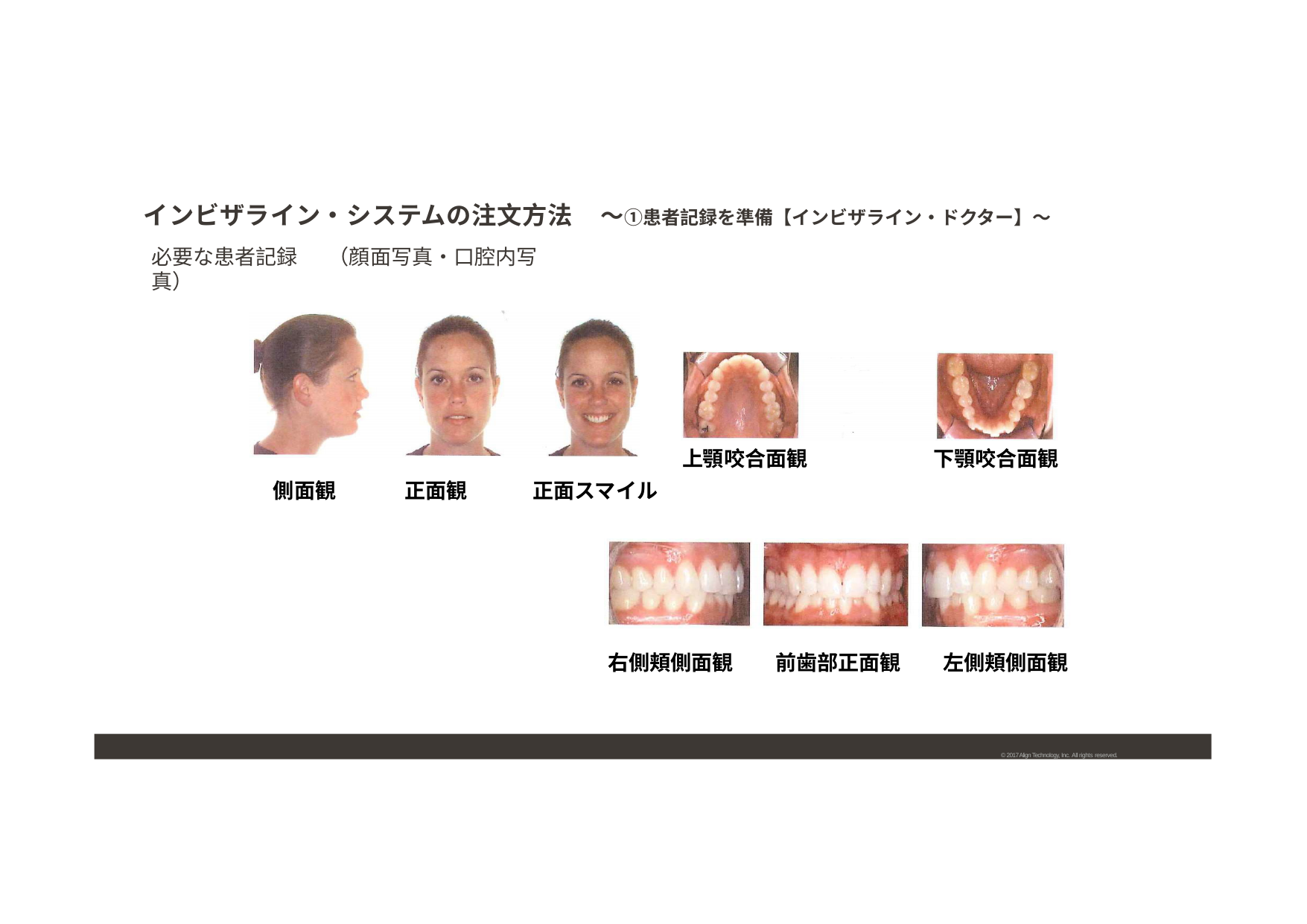

インビザライン・システムの注文方法

必要な患者記録	（顔面写真・口腔内写真）
～①患者記録を準備【インビザライン・ドクター】～

上顎咬合面観
下顎咬合面観
側面観
正面観
正面スマイル

右側頬側面観
前歯部正面観
左側頬側面観

© 2017 Align Technology, Inc. All rights reserved.